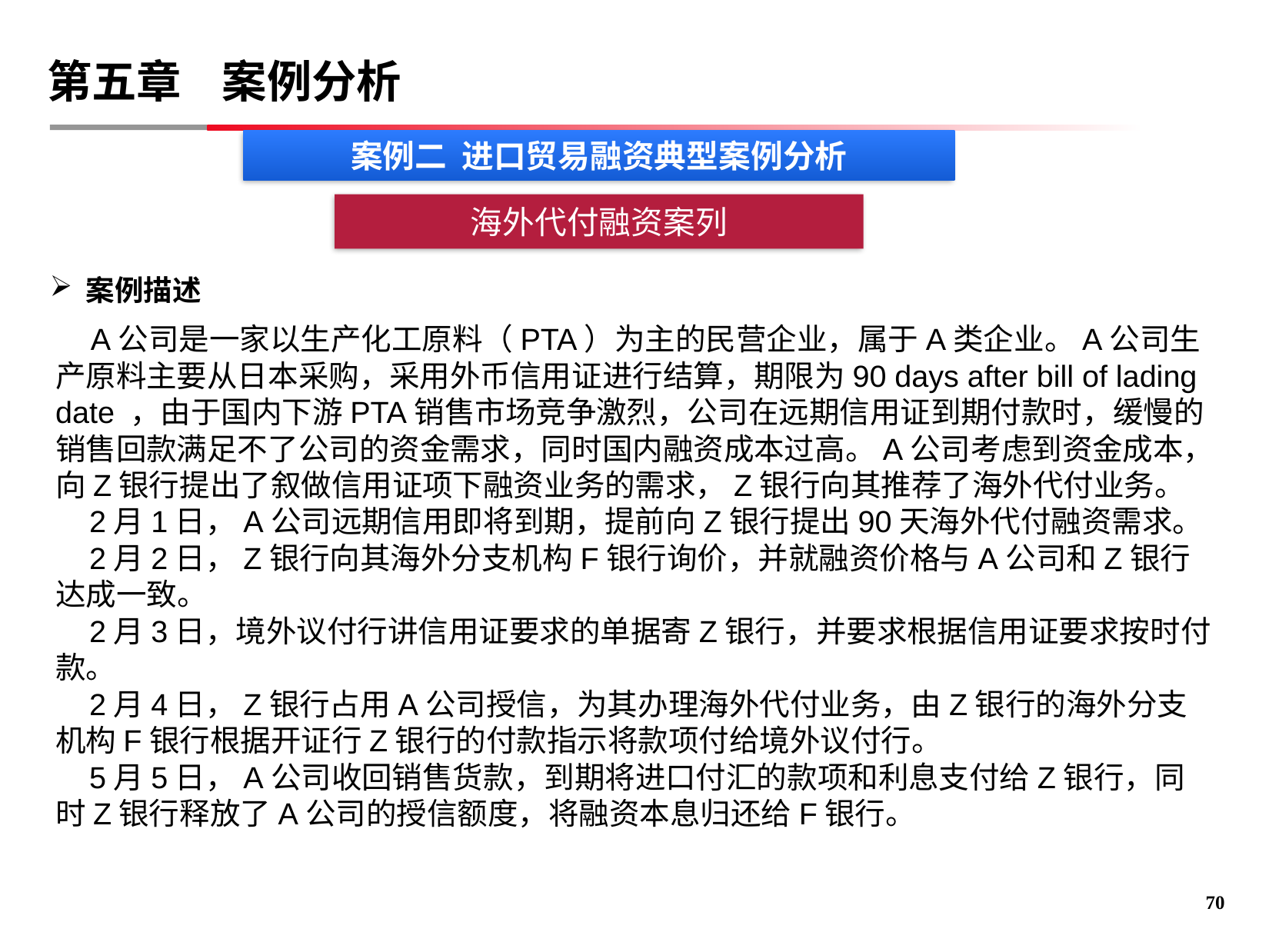

第五章    案例分析
案例二  进口贸易融资典型案例分析

海外代付融资案列

案例描述
    A公司是一家以生产化工原料（PTA）为主的民营企业，属于A类企业。A公司生产原料主要从日本采购，采用外币信用证进行结算，期限为90 days after bill of lading date ，由于国内下游PTA销售市场竞争激烈，公司在远期信用证到期付款时，缓慢的销售回款满足不了公司的资金需求，同时国内融资成本过高。A公司考虑到资金成本，向Z银行提出了叙做信用证项下融资业务的需求，Z银行向其推荐了海外代付业务。
    2月1日，A公司远期信用即将到期，提前向Z银行提出90天海外代付融资需求。
    2月2日，Z银行向其海外分支机构F银行询价，并就融资价格与A公司和Z银行达成一致。
    2月3日，境外议付行讲信用证要求的单据寄Z银行，并要求根据信用证要求按时付款。
    2月4日，Z银行占用A公司授信，为其办理海外代付业务，由Z银行的海外分支机构F银行根据开证行Z银行的付款指示将款项付给境外议付行。
    5月5日，A公司收回销售货款，到期将进口付汇的款项和利息支付给Z银行，同时Z银行释放了A公司的授信额度，将融资本息归还给F银行。

70